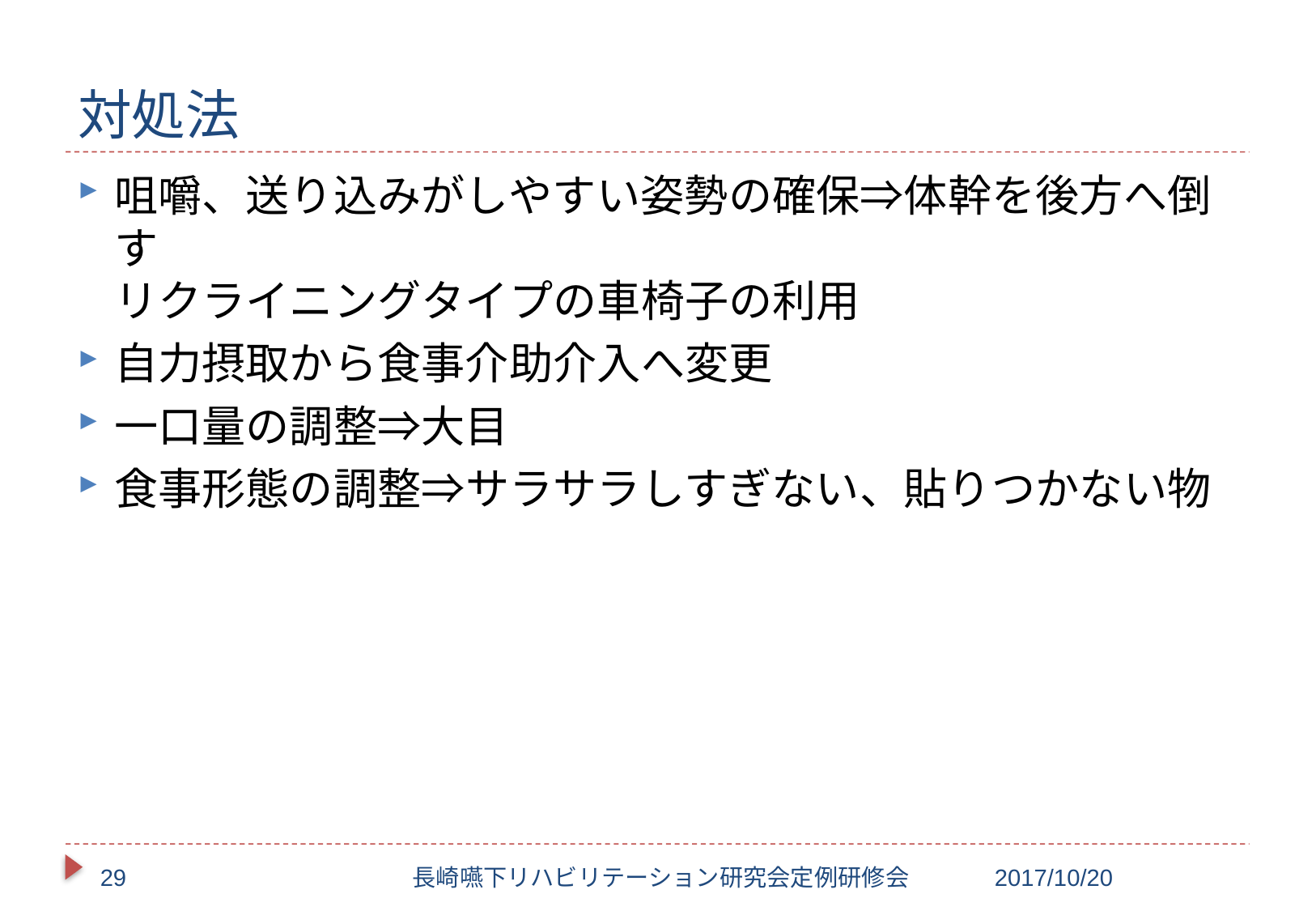

# 対処法
咀嚼、送り込みがしやすい姿勢の確保⇒体幹を後方へ倒す
リクライニングタイプの車椅子の利用
自力摂取から食事介助介入へ変更
一口量の調整⇒大目
食事形態の調整⇒サラサラしすぎない、貼りつかない物

29
長崎嚥下リハビリテーション研究会定例研修会
2017/10/20